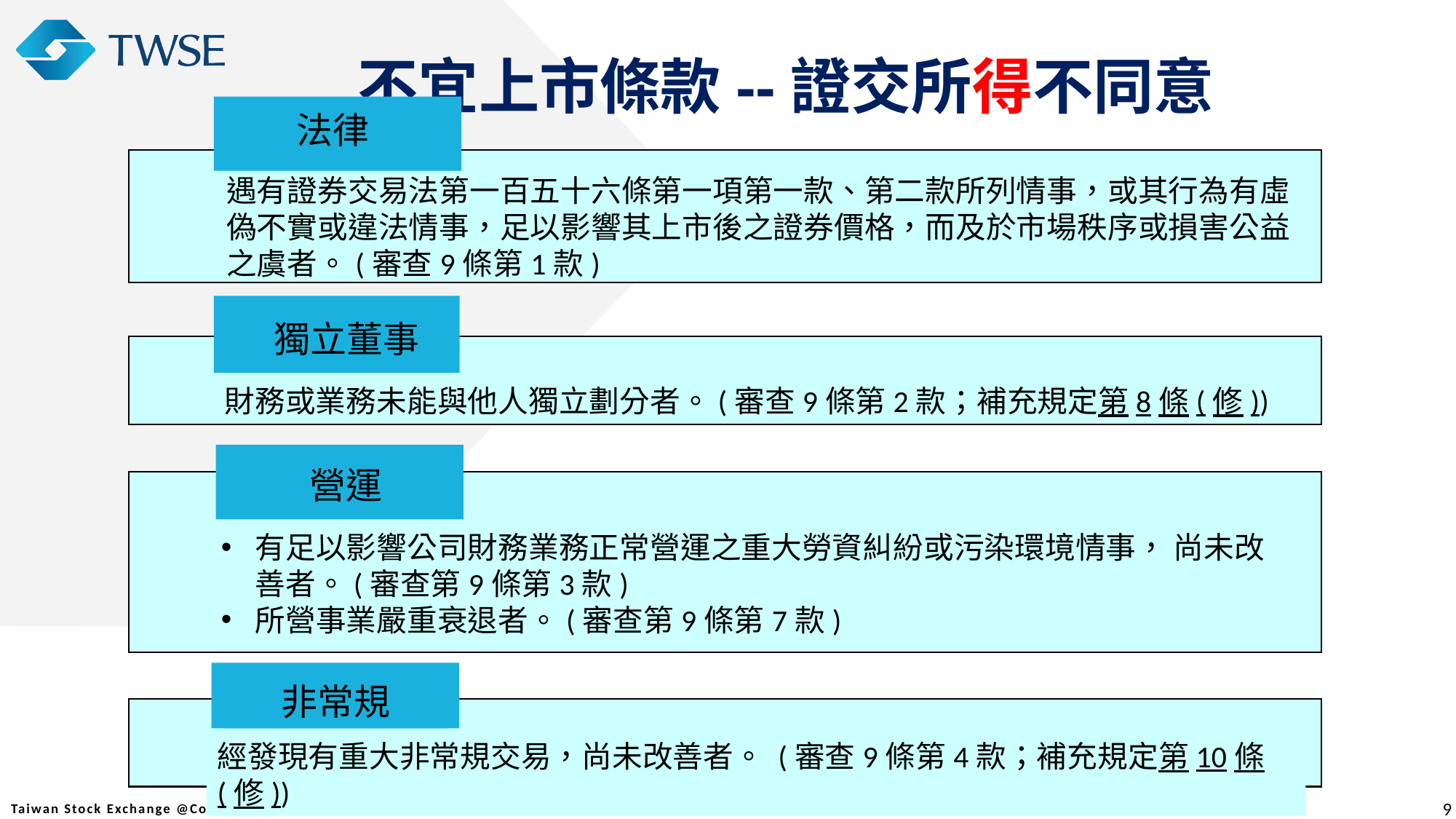

不宜上市條款--證交所得不同意

法律

遇有證券交易法第一百五十六條第一項第一款、第二款所列情事，或其行為有虛偽不實或違法情事，足以影響其上市後之證券價格，而及於市場秩序或損害公益之虞者。(審查9條第1款)

   獨立董事

財務或業務未能與他人獨立劃分者。(審查9條第2款；補充規定第8條(修))

營運

有足以影響公司財務業務正常營運之重大勞資糾紛或污染環境情事， 尚未改善者。(審查第9條第3款)
所營事業嚴重衰退者。(審查第9條第7款)

非常規

經發現有重大非常規交易，尚未改善者。 (審查9條第4款；補充規定第10條(修))
9